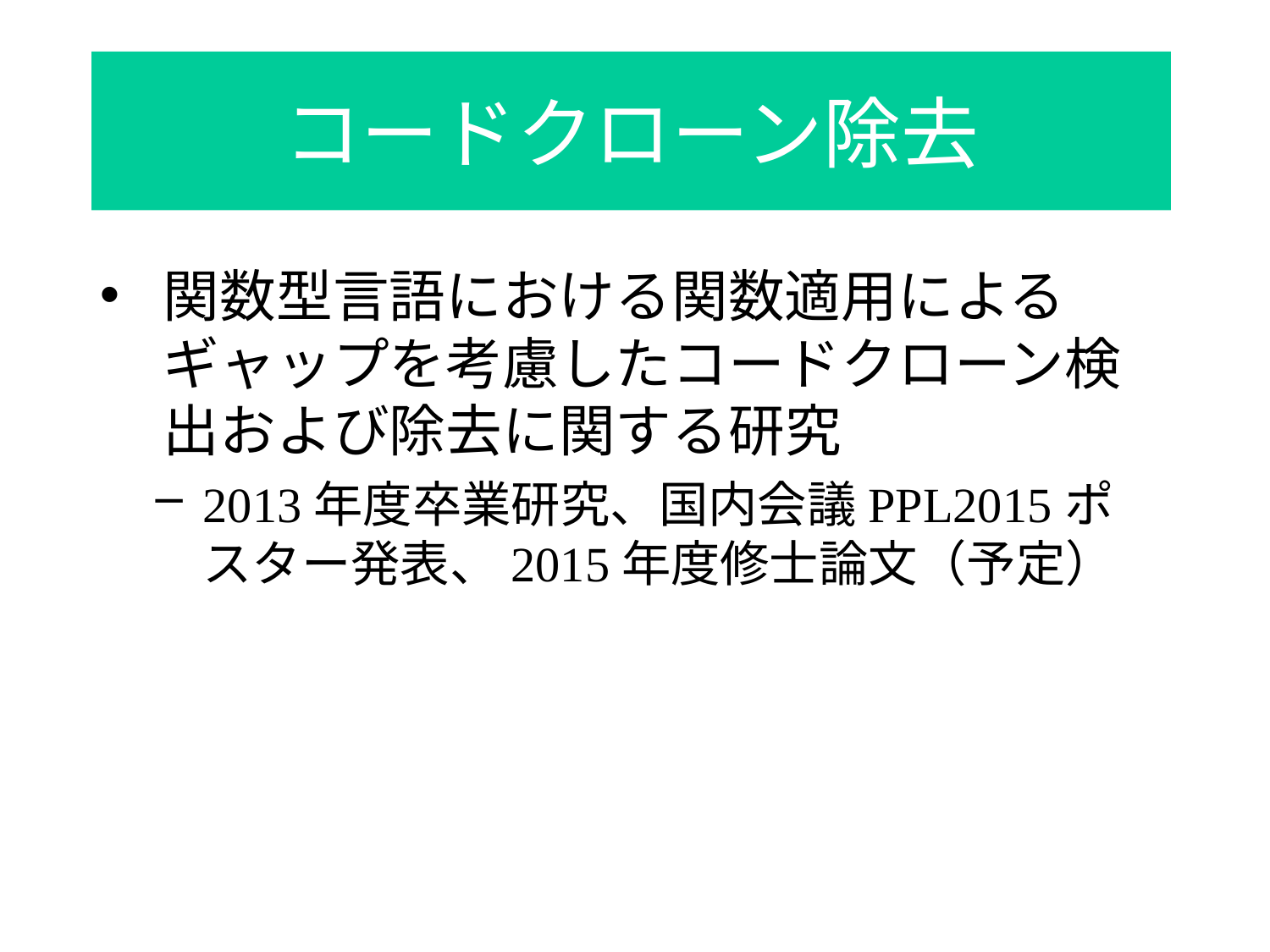

コードクローン除去
関数型言語における関数適用によるギャップを考慮したコードクローン検出および除去に関する研究
2013年度卒業研究、国内会議PPL2015ポスター発表、2015年度修士論文（予定）